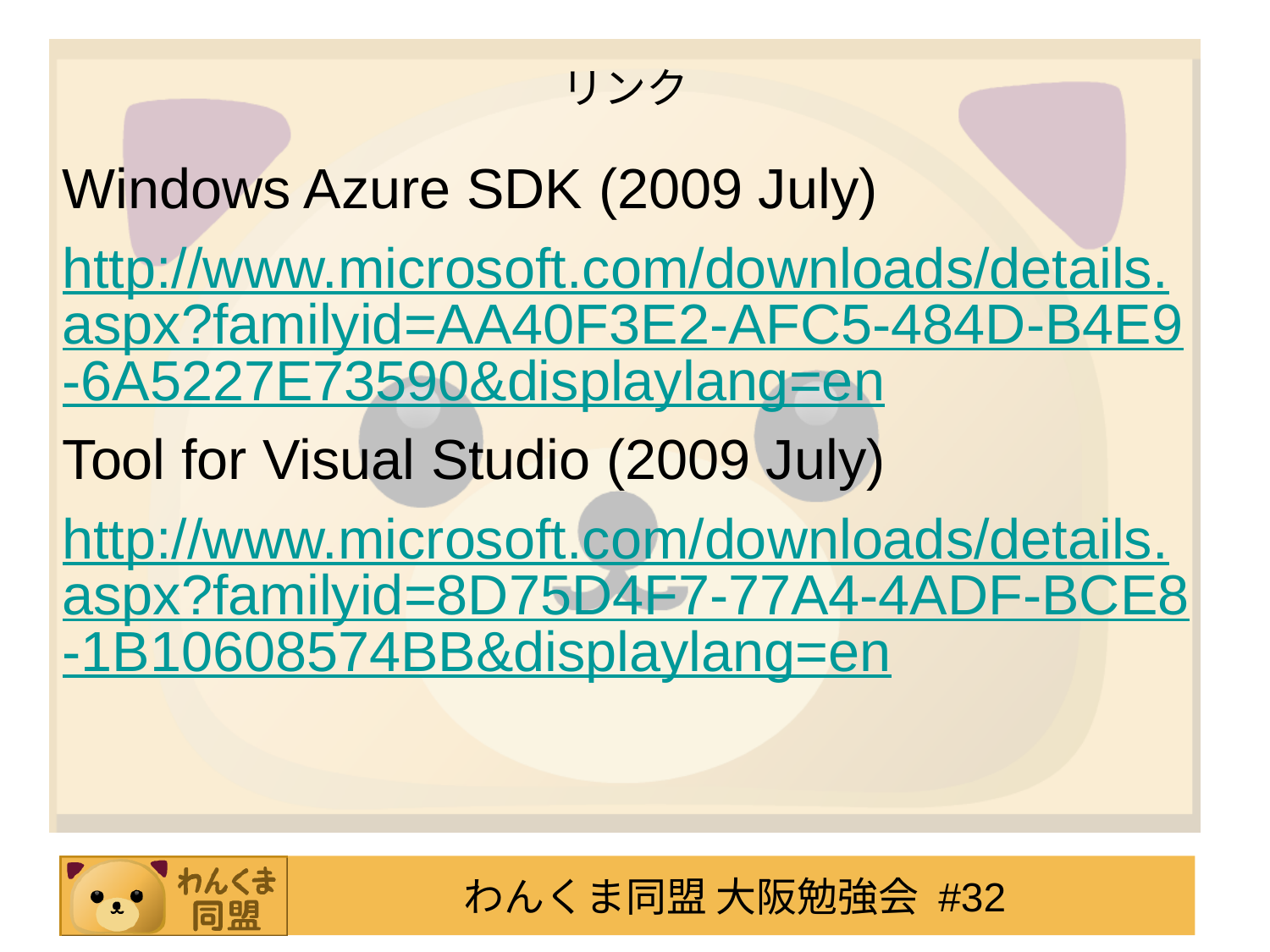

# リンク
Windows Azure SDK (2009 July)
http://www.microsoft.com/downloads/details.aspx?familyid=AA40F3E2-AFC5-484D-B4E9-6A5227E73590&displaylang=en
Tool for Visual Studio (2009 July)
http://www.microsoft.com/downloads/details.aspx?familyid=8D75D4F7-77A4-4ADF-BCE8-1B10608574BB&displaylang=en